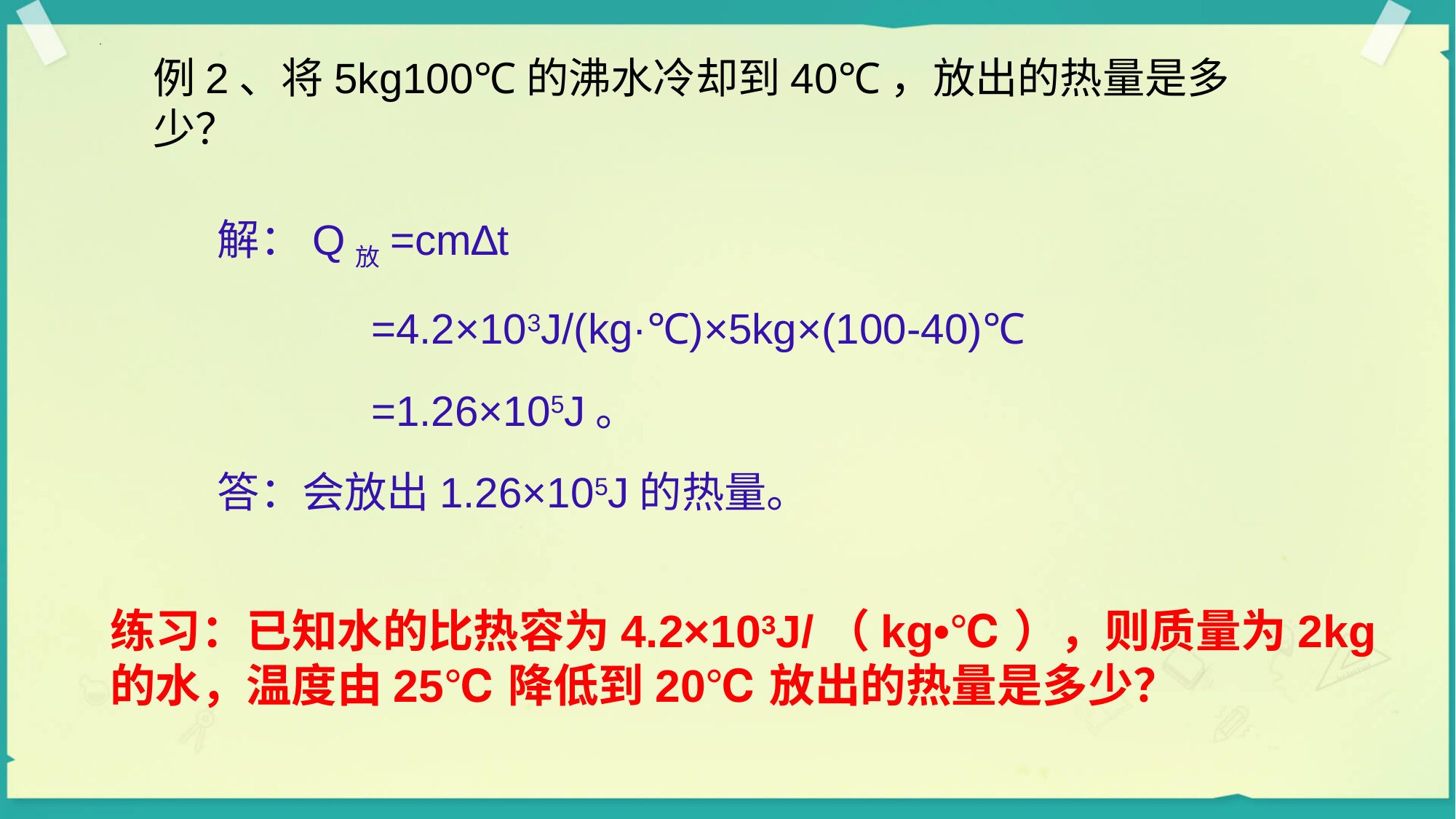

例2、将5kg100℃的沸水冷却到40℃，放出的热量是多少？
解：Q放=cm∆t
             =4.2×103J/(kg·℃)×5kg×(100-40)℃
             =1.26×105J。
答：会放出1.26×105J的热量。
练习：已知水的比热容为4.2×103J/（kg•℃），则质量为2kg的水，温度由25℃降低到20℃放出的热量是多少？